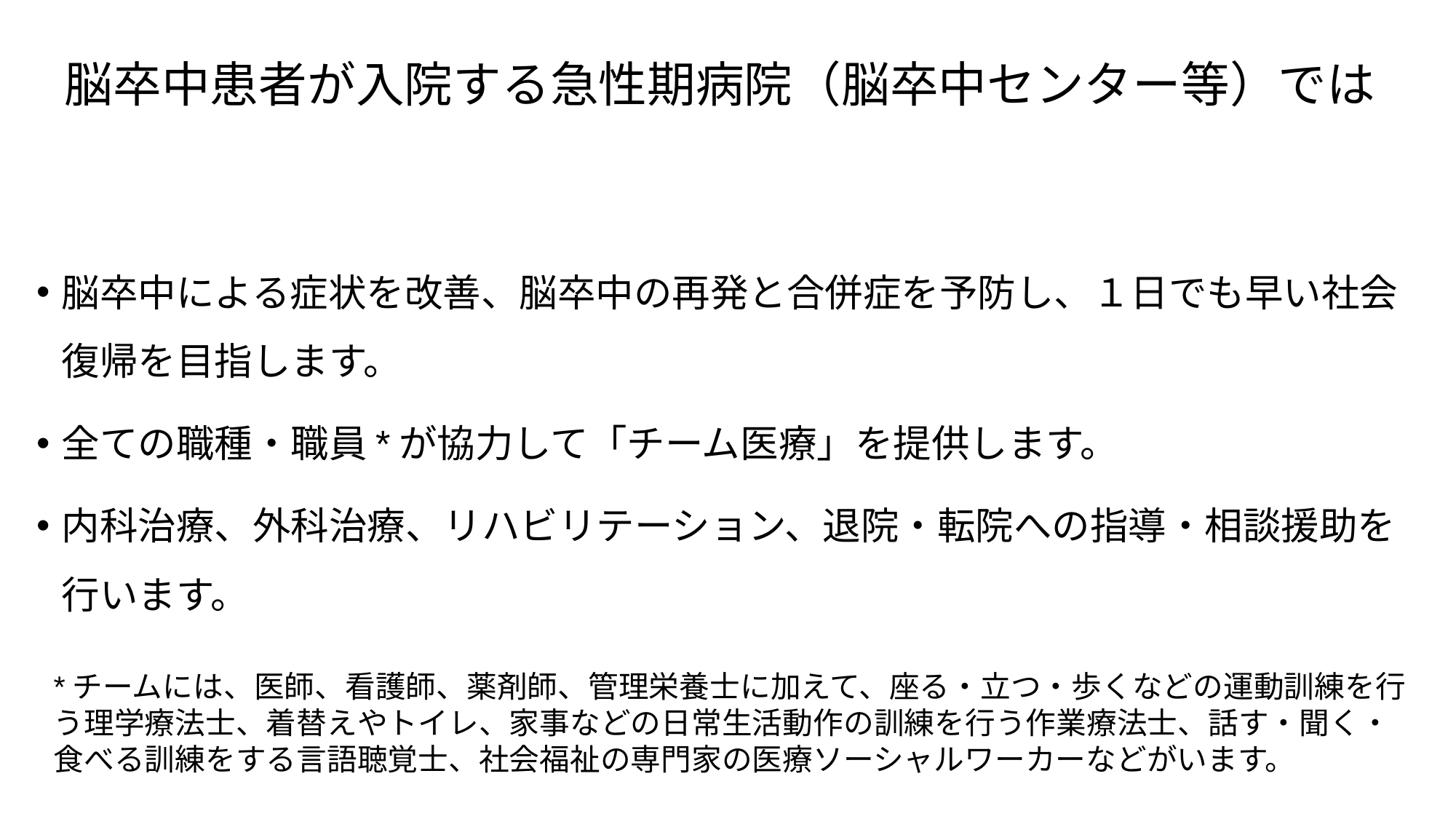

# 脳卒中患者が入院する急性期病院（脳卒中センター等）では
脳卒中による症状を改善、脳卒中の再発と合併症を予防し、１日でも早い社会復帰を目指します。
全ての職種・職員*が協力して「チーム医療」を提供します。
内科治療、外科治療、リハビリテーション、退院・転院への指導・相談援助を行います。

*チームには、医師、看護師、薬剤師、管理栄養士に加えて、座る・立つ・歩くなどの運動訓練を行う理学療法士、着替えやトイレ、家事などの日常生活動作の訓練を行う作業療法士、話す・聞く・食べる訓練をする言語聴覚士、社会福祉の専門家の医療ソーシャルワーカーなどがいます。